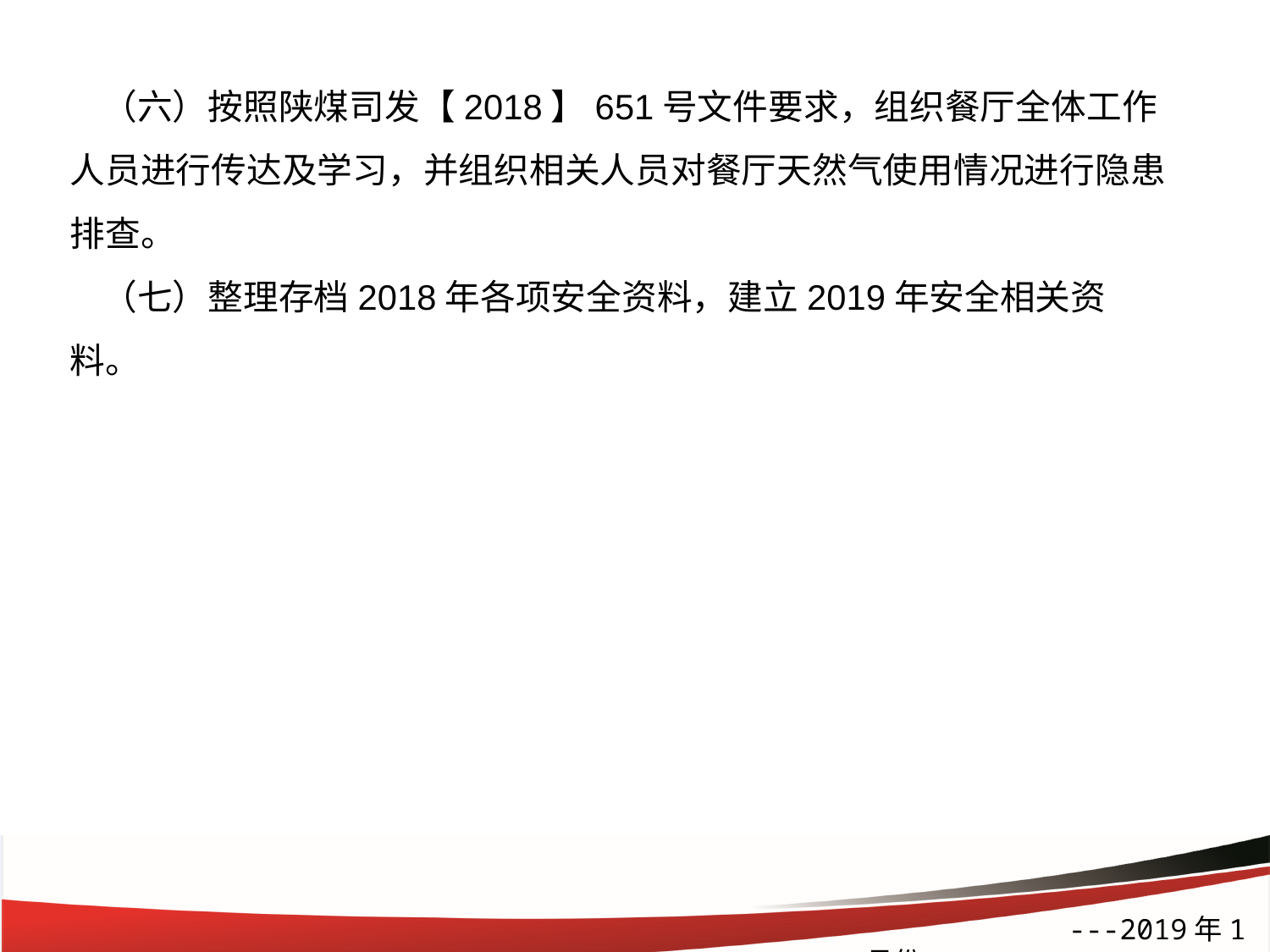

（六）按照陕煤司发【2018】651号文件要求，组织餐厅全体工作人员进行传达及学习，并组织相关人员对餐厅天然气使用情况进行隐患排查。
   （七）整理存档2018年各项安全资料，建立2019年安全相关资料。